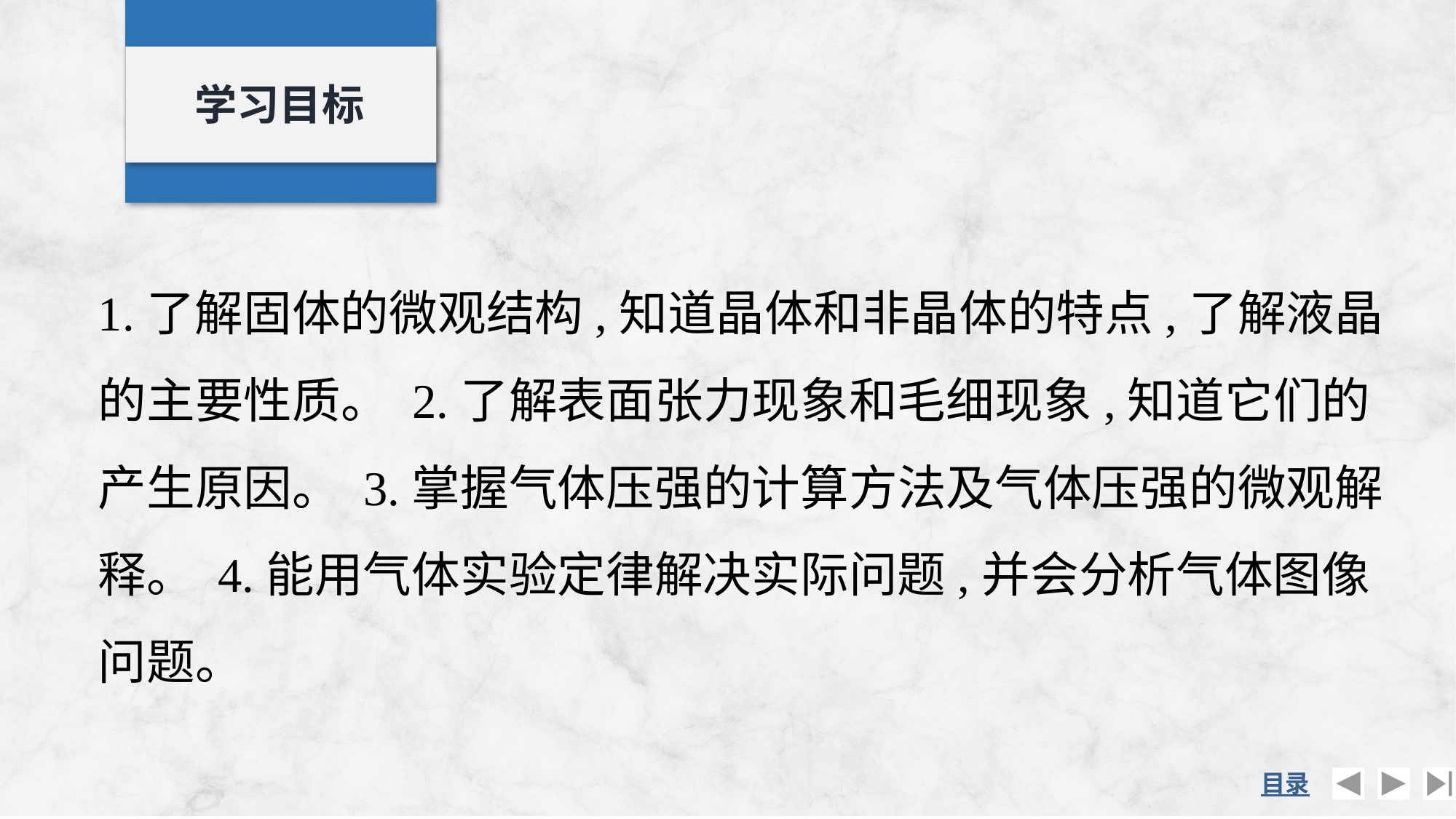

学习目标
1.了解固体的微观结构,知道晶体和非晶体的特点,了解液晶的主要性质。 2.了解表面张力现象和毛细现象,知道它们的产生原因。 3.掌握气体压强的计算方法及气体压强的微观解释。 4.能用气体实验定律解决实际问题,并会分析气体图像问题。